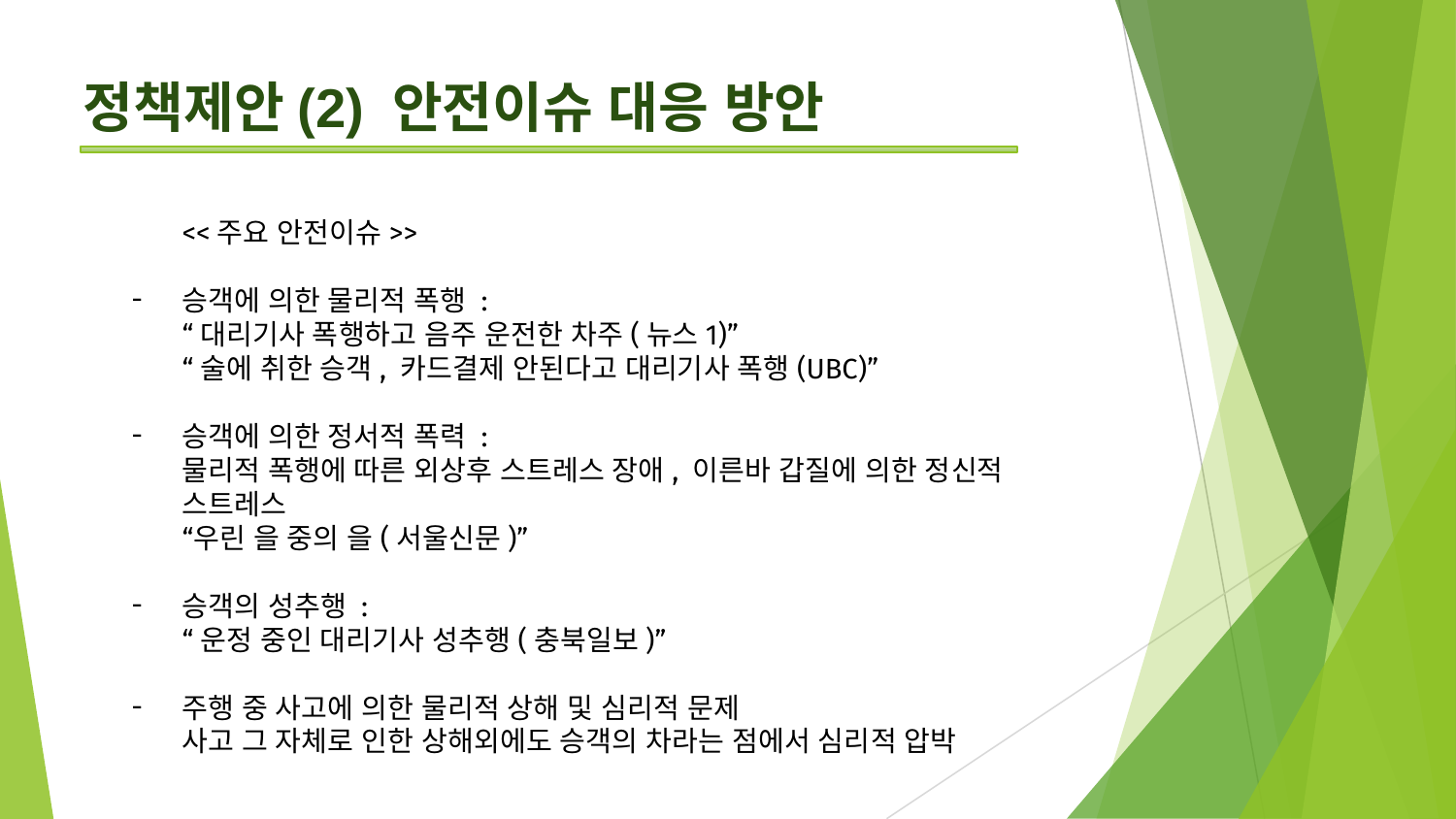

# 정책제안(2) 안전이슈 대응 방안

<<주요 안전이슈>>

승객에 의한 물리적 폭행 :
“대리기사 폭행하고 음주 운전한 차주(뉴스1)”
“술에 취한 승객, 카드결제 안된다고 대리기사 폭행(UBC)”
승객에 의한 정서적 폭력 :
물리적 폭행에 따른 외상후 스트레스 장애, 이른바 갑질에 의한 정신적 스트레스
“우린 을 중의 을(서울신문)”

승객의 성추행 :
“운정 중인 대리기사 성추행(충북일보)”

주행 중 사고에 의한 물리적 상해 및 심리적 문제
사고 그 자체로 인한 상해외에도 승객의 차라는 점에서 심리적 압박